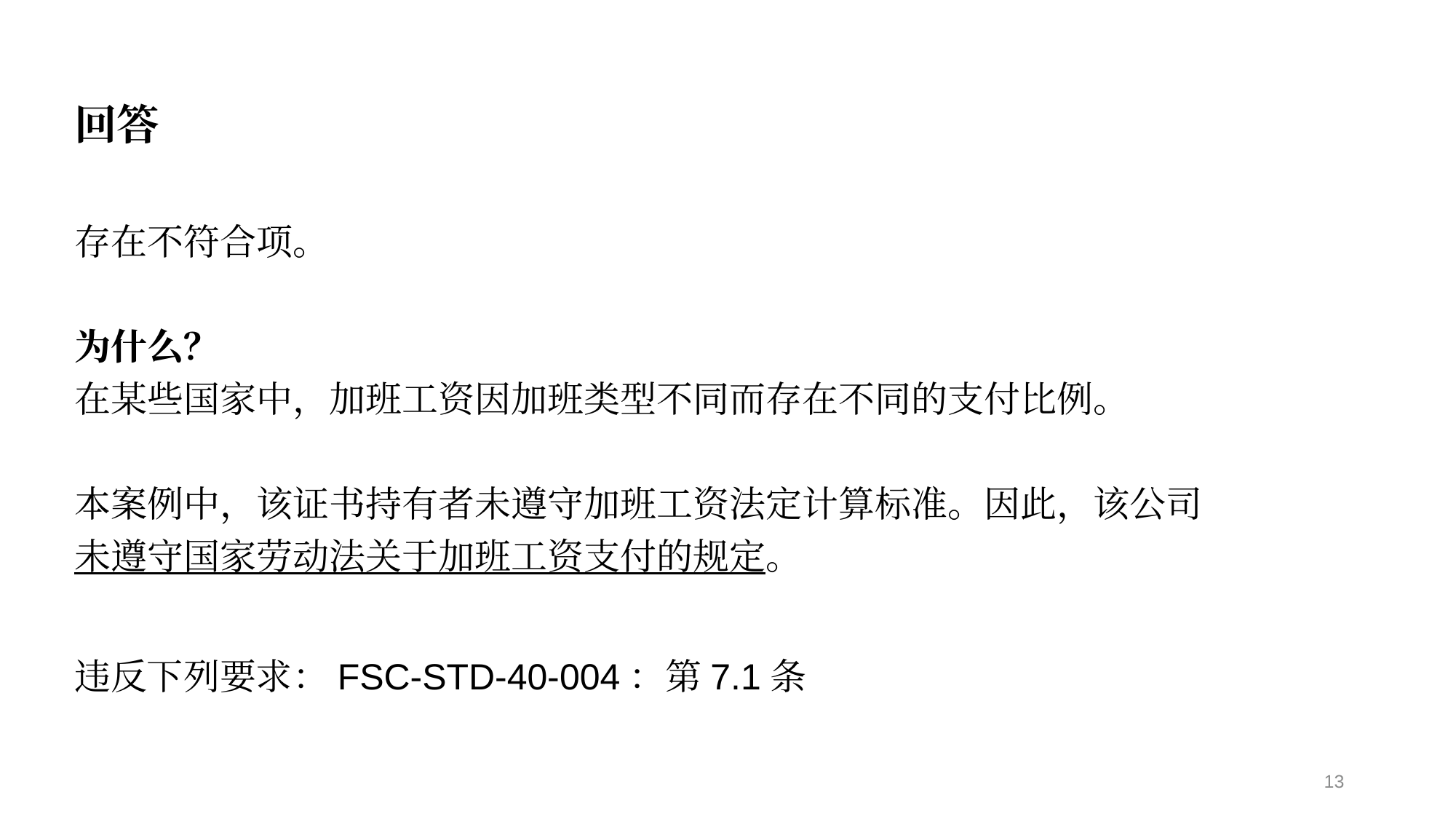

回答
存在不符合项。
为什么？
在某些国家中，加班工资因加班类型不同而存在不同的支付比例。
本案例中，该证书持有者未遵守加班工资法定计算标准。因此，该公司未遵守国家劳动法关于加班工资支付的规定。
违反下列要求：FSC-STD-40-004：第7.1条
13